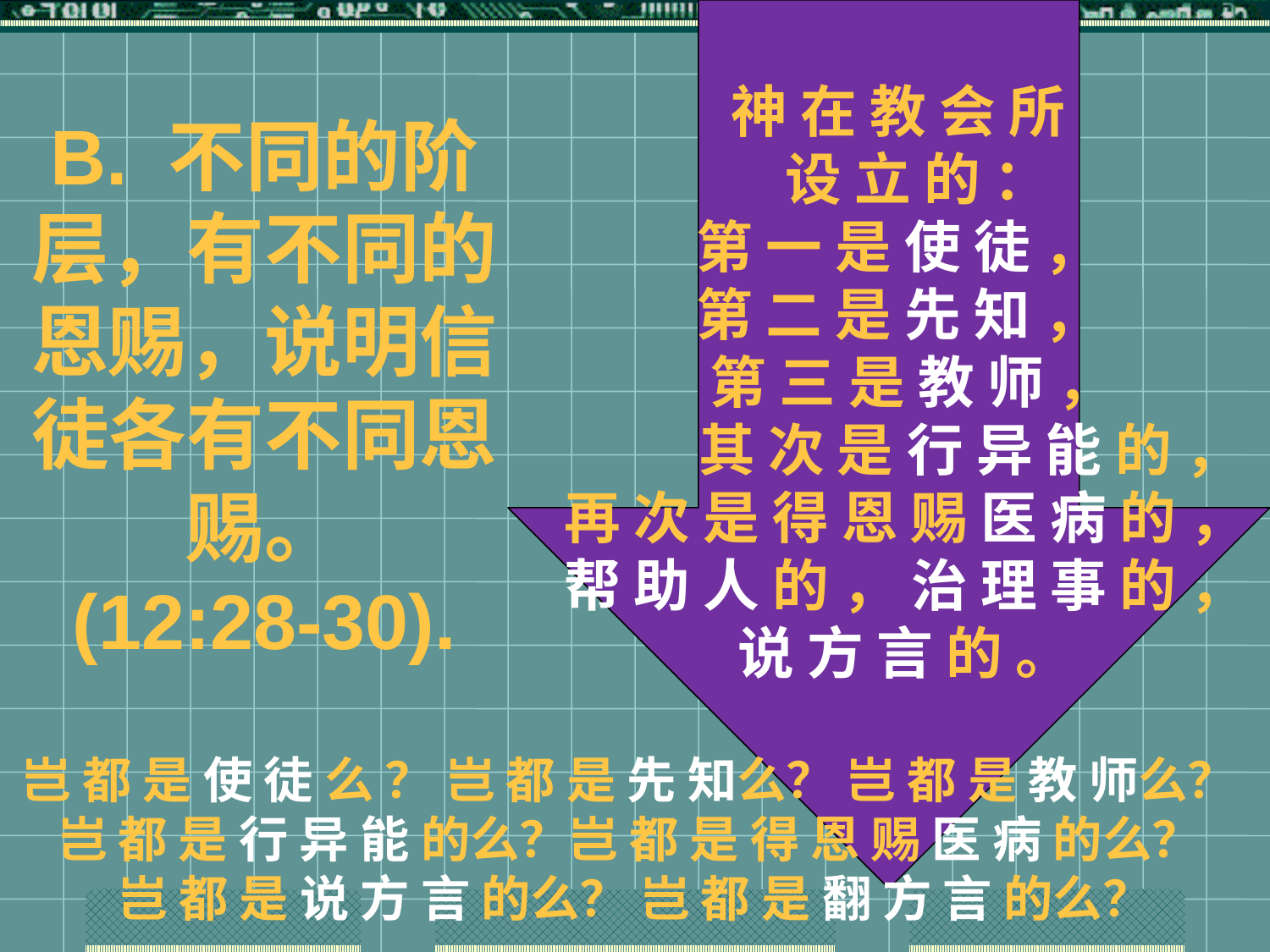

B. 不同的阶层，有不同的恩赐，说明信徒各有不同恩赐。
(12:28-30).
神 在 教 会 所
  设 立 的 ：
第 一 是 使 徒 ，
第 二 是 先 知 ，
 第 三 是 教 师 ，
         其 次 是 行 异 能 的 ， 再 次 是 得 恩 赐 医 病 的 ， 帮 助 人 的 ， 治 理 事 的 ， 说 方 言 的 。
岂 都 是 使 徒 么 ？ 岂 都 是 先 知么？ 岂 都 是 教 师么？
岂 都 是 行 异 能 的么？岂 都 是 得 恩 赐 医 病 的么？
岂 都 是 说 方 言 的么？ 岂 都 是 翻 方 言 的么？